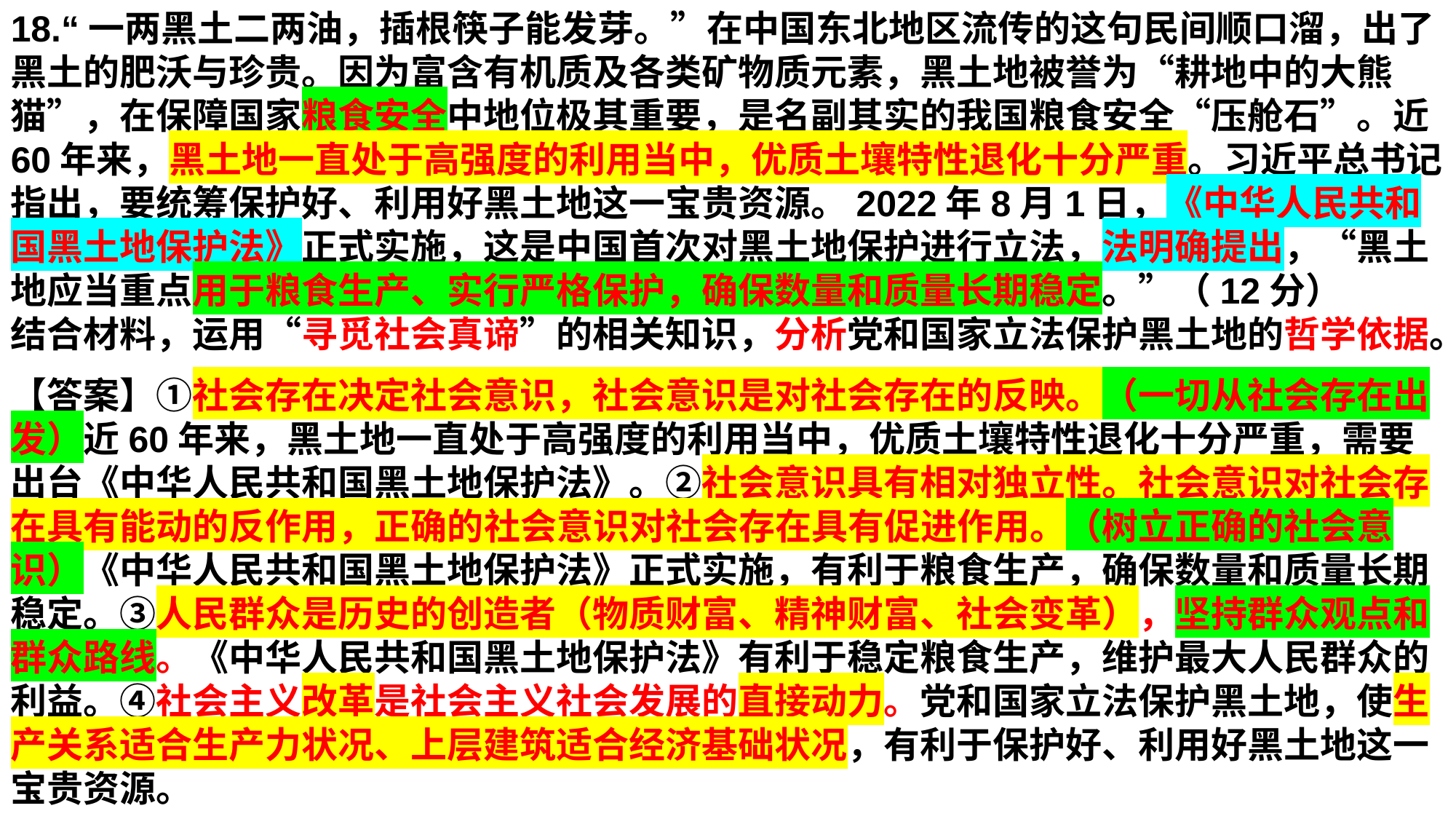

18.“一两黑土二两油，插根筷子能发芽。”在中国东北地区流传的这句民间顺口溜，出了黑土的肥沃与珍贵。因为富含有机质及各类矿物质元素，黑土地被誉为“耕地中的大熊猫”，在保障国家粮食安全中地位极其重要，是名副其实的我国粮食安全“压舱石”。近60年来，黑土地一直处于高强度的利用当中，优质土壤特性退化十分严重。习近平总书记指出，要统筹保护好、利用好黑土地这一宝贵资源。2022年8月1日，《中华人民共和国黑土地保护法》正式实施，这是中国首次对黑土地保护进行立法，法明确提出，“黑土地应当重点用于粮食生产、实行严格保护，确保数量和质量长期稳定。”（12分）结合材料，运用“寻觅社会真谛”的相关知识，分析党和国家立法保护黑土地的哲学依据。
【答案】①社会存在决定社会意识，社会意识是对社会存在的反映。（一切从社会存在出发）近60年来，黑土地一直处于高强度的利用当中，优质土壤特性退化十分严重，需要出台《中华人民共和国黑土地保护法》。②社会意识具有相对独立性。社会意识对社会存在具有能动的反作用，正确的社会意识对社会存在具有促进作用。（树立正确的社会意识）《中华人民共和国黑土地保护法》正式实施，有利于粮食生产，确保数量和质量长期稳定。③人民群众是历史的创造者（物质财富、精神财富、社会变革），坚持群众观点和群众路线。《中华人民共和国黑土地保护法》有利于稳定粮食生产，维护最大人民群众的利益。④社会主义改革是社会主义社会发展的直接动力。党和国家立法保护黑土地，使生产关系适合生产力状况、上层建筑适合经济基础状况，有利于保护好、利用好黑土地这一宝贵资源。